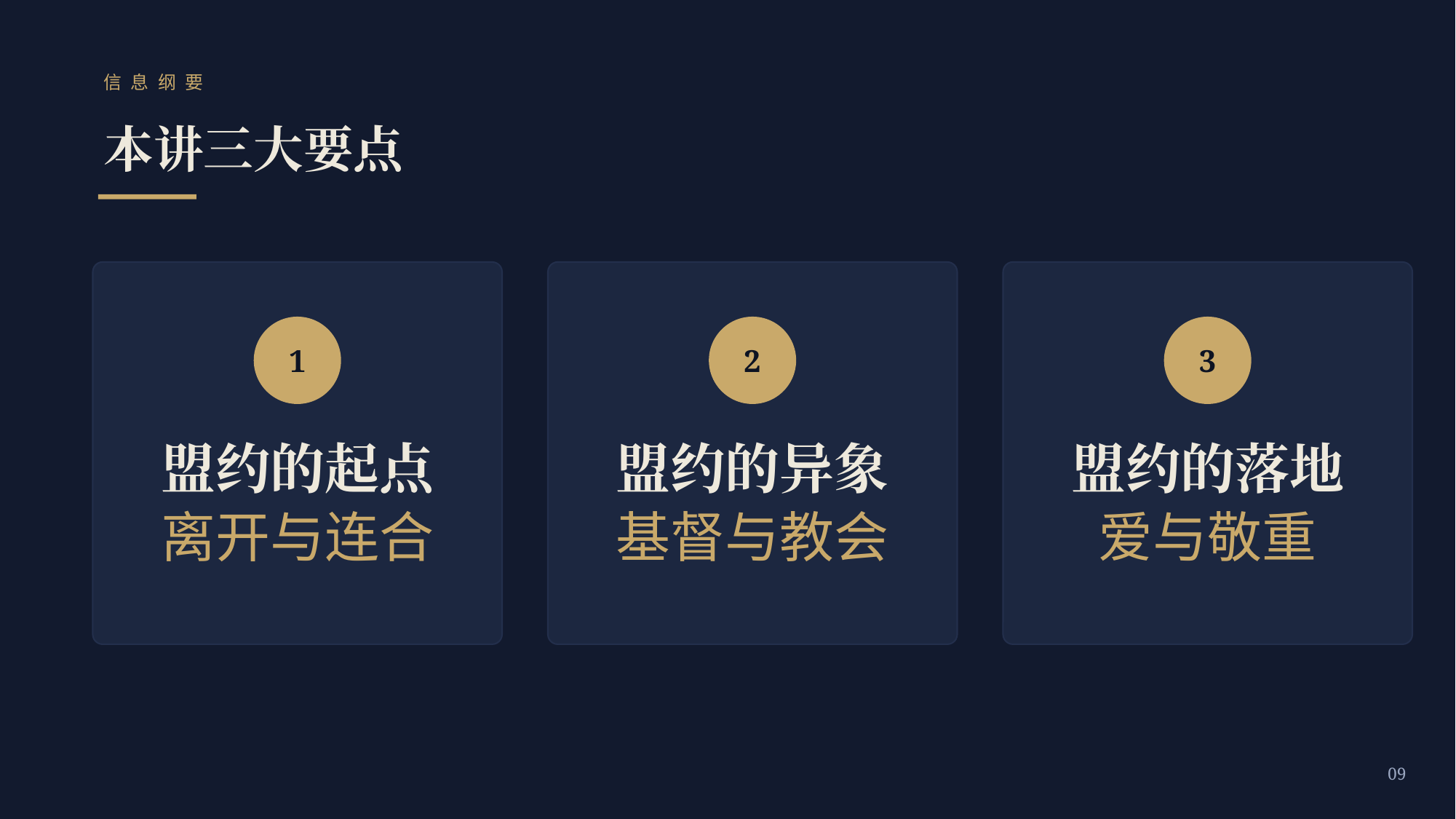

信息纲要
本讲三大要点

1

2

3
盟约的起点
盟约的异象
盟约的落地
离开与连合
基督与教会
爱与敬重
09